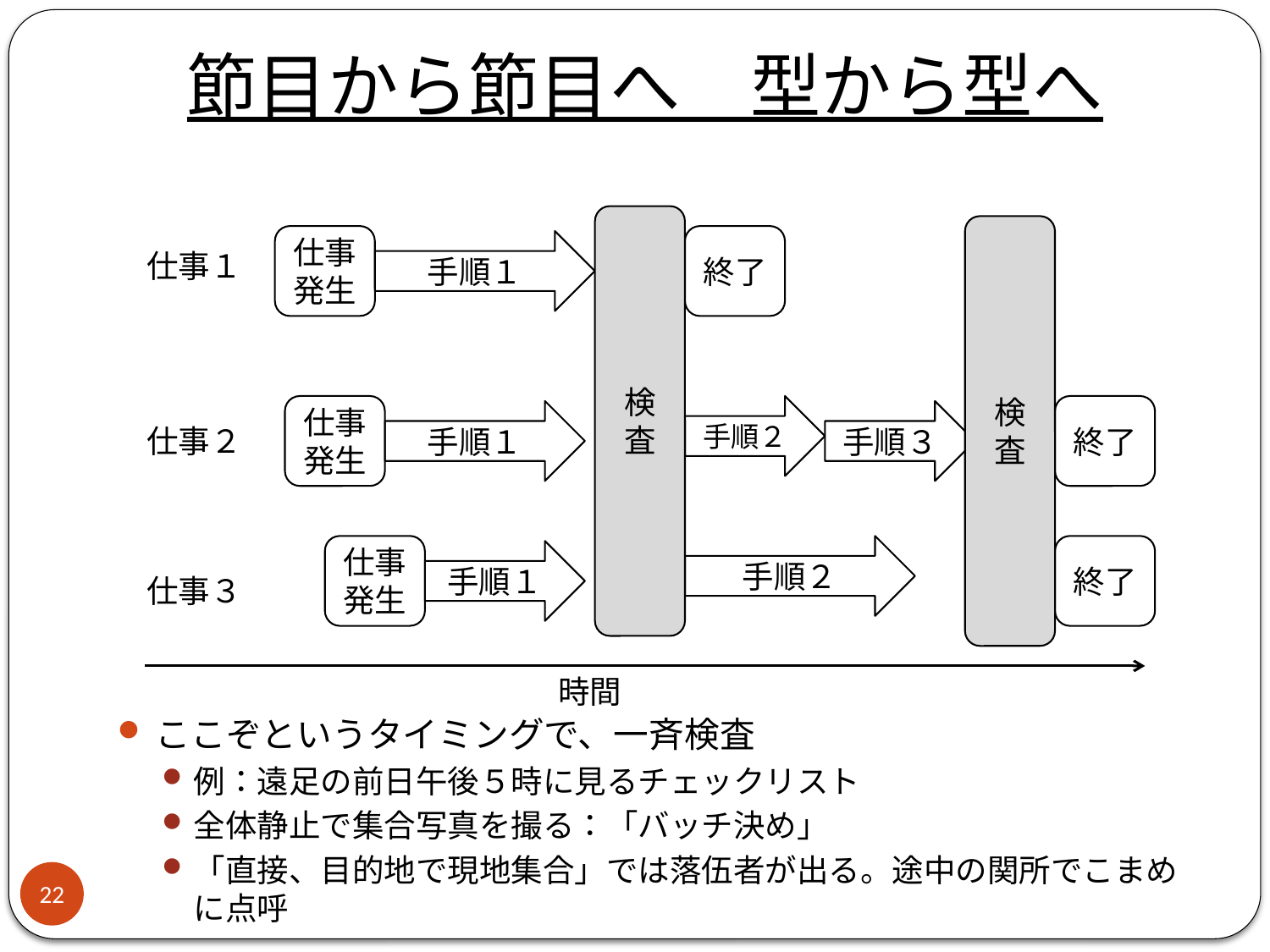

# 節目から節目へ　型から型へ
検査
検査
仕事発生
終了
手順１
仕事１
仕事発生
手順２
終了
手順１
手順３
仕事２
仕事発生
手順２
終了
手順１
仕事３
時間
ここぞというタイミングで、一斉検査
例：遠足の前日午後５時に見るチェックリスト
全体静止で集合写真を撮る：「バッチ決め」
「直接、目的地で現地集合」では落伍者が出る。途中の関所でこまめに点呼
22